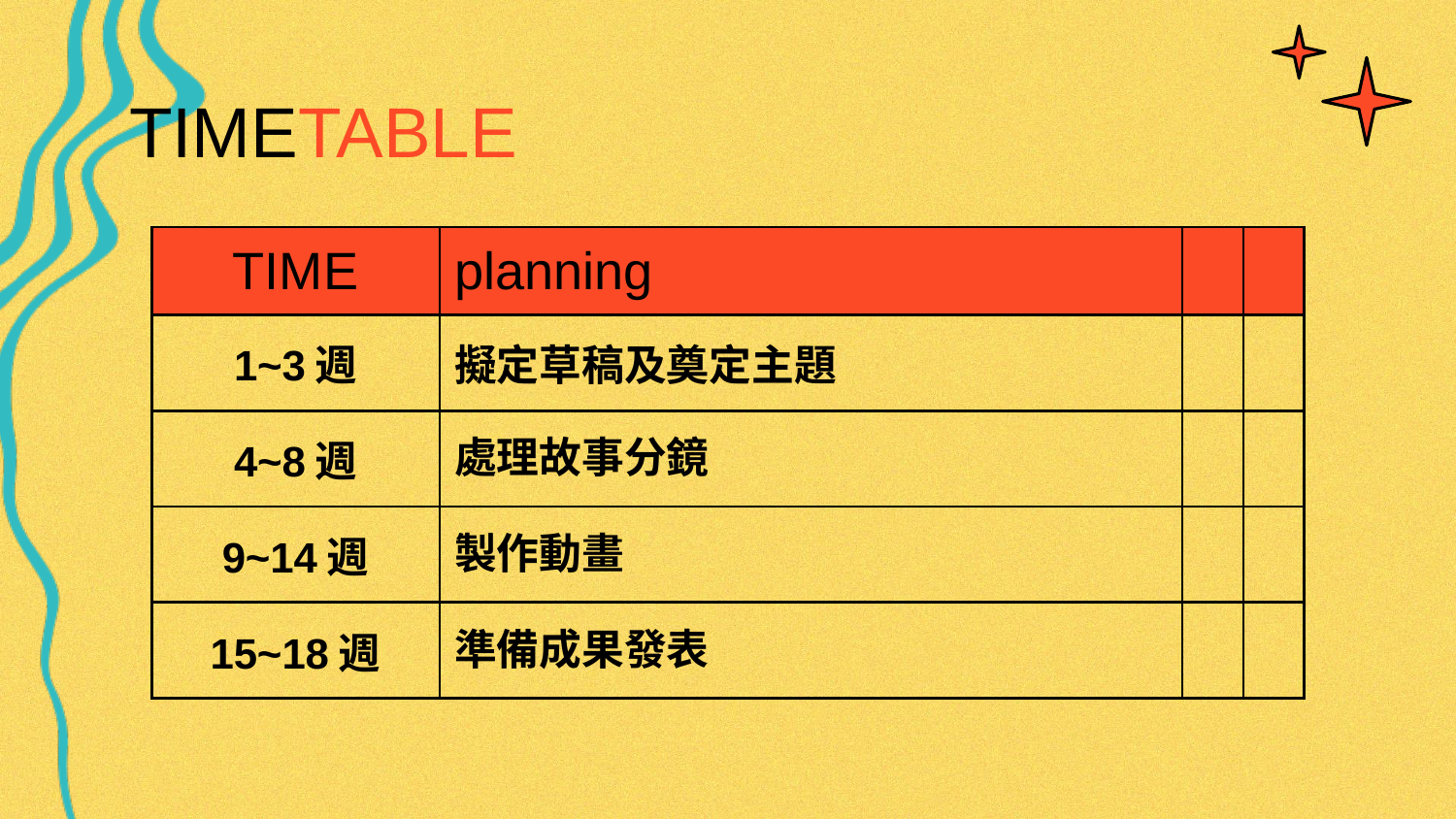

# TIMETABLE
| TIME | planning |  |  |
| --- | --- | --- | --- |
| 1~3週 | 擬定草稿及奠定主題 |  |  |
| 4~8週 | 處理故事分鏡 |  |  |
| 9~14週 | 製作動畫 |  |  |
| 15~18週 | 準備成果發表 |  |  |